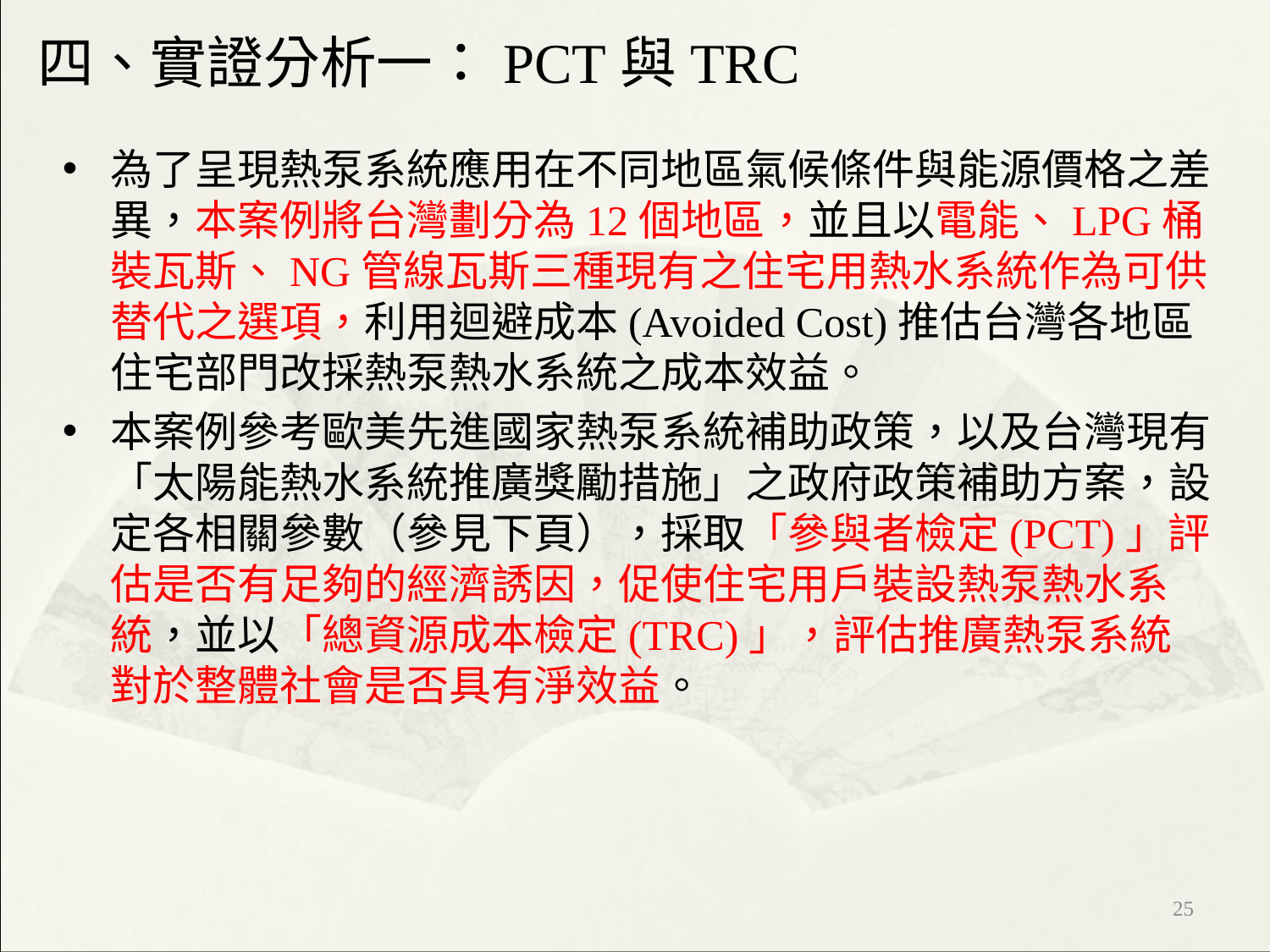

# 四、實證分析一：PCT與TRC
為了呈現熱泵系統應用在不同地區氣候條件與能源價格之差異，本案例將台灣劃分為12個地區，並且以電能、LPG桶裝瓦斯、NG管線瓦斯三種現有之住宅用熱水系統作為可供替代之選項，利用迴避成本(Avoided Cost)推估台灣各地區住宅部門改採熱泵熱水系統之成本效益。
本案例參考歐美先進國家熱泵系統補助政策，以及台灣現有「太陽能熱水系統推廣獎勵措施」之政府政策補助方案，設定各相關參數（參見下頁），採取「參與者檢定(PCT)」評估是否有足夠的經濟誘因，促使住宅用戶裝設熱泵熱水系統，並以「總資源成本檢定(TRC)」，評估推廣熱泵系統對於整體社會是否具有淨效益。

25